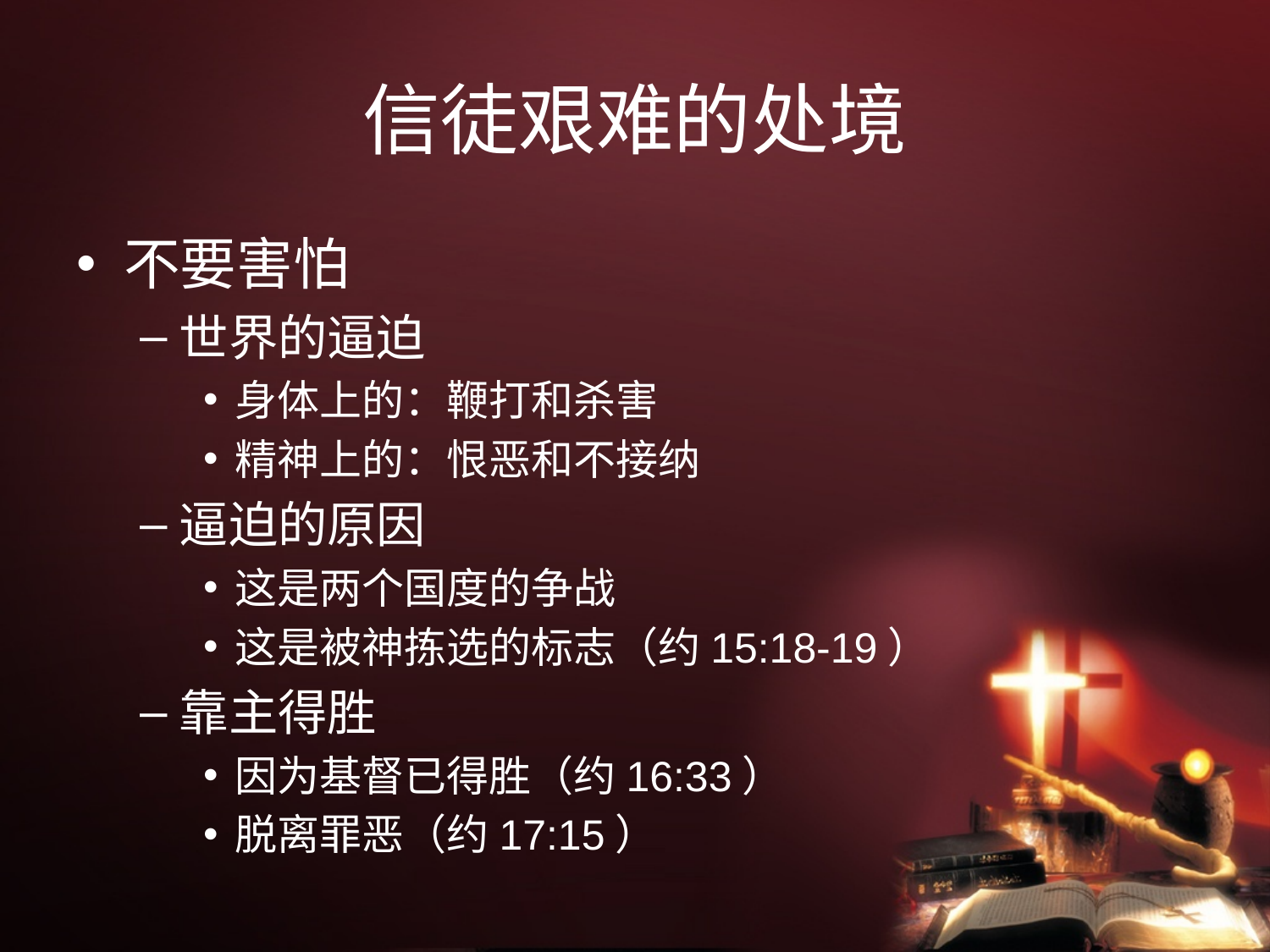

# 信徒艰难的处境
不要害怕
世界的逼迫
身体上的：鞭打和杀害
精神上的：恨恶和不接纳
逼迫的原因
这是两个国度的争战
这是被神拣选的标志（约15:18-19）
靠主得胜
因为基督已得胜（约16:33）
脱离罪恶（约17:15）